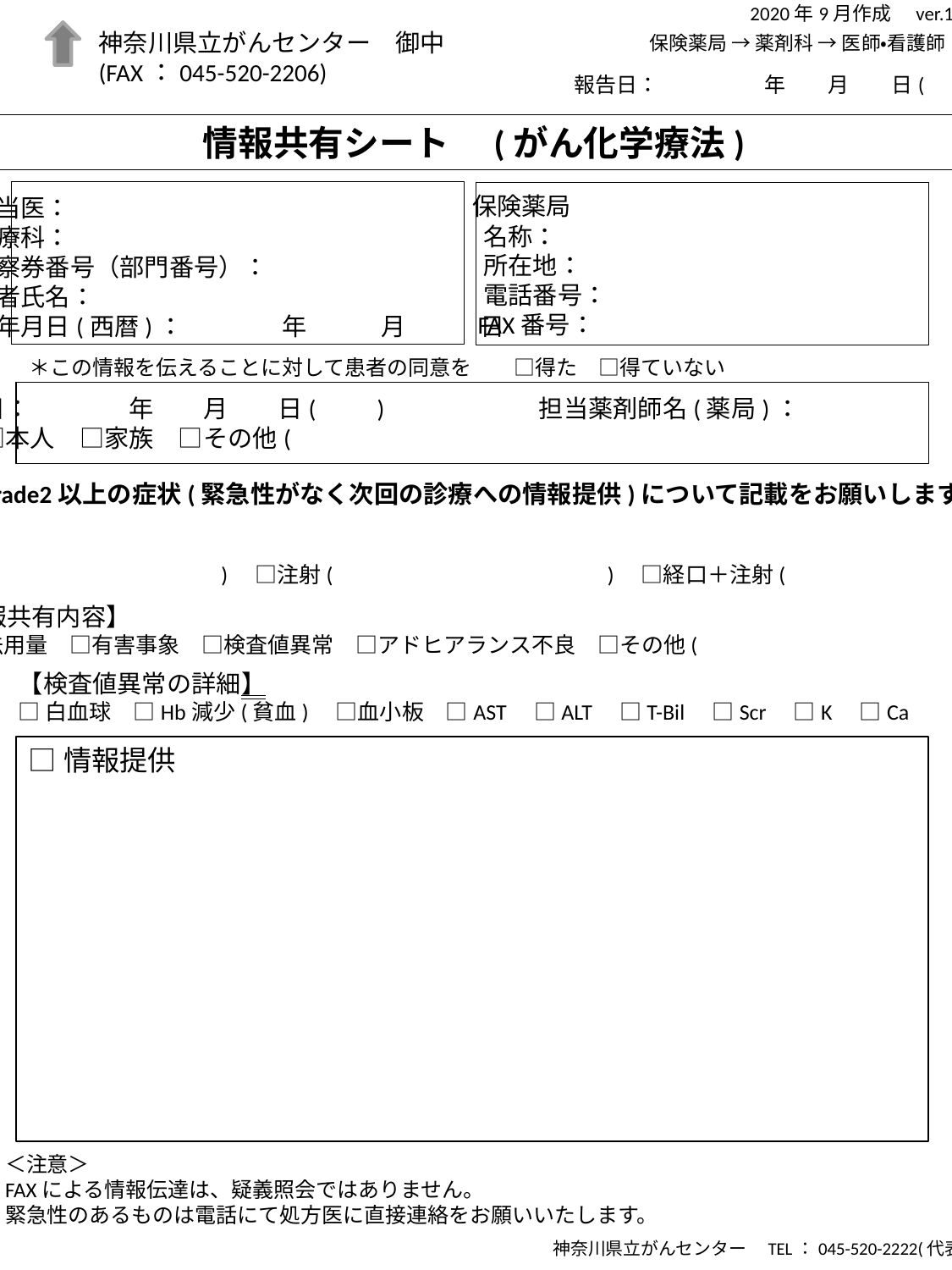

2020年9月作成　ver.1
神奈川県立がんセンター　御中
(FAX：045-520-2206)
保険薬局 → 薬剤科 → 医師・看護師

報告日：　　　　　年　　月　　日(　　)
　　　　　　情報共有シート　(がん化学療法)

保険薬局
 名称：
 所在地：
 電話番号：
 FAX番号：
担当医：
診療科：
診察券番号（部門番号）：
患者氏名：
生年月日(西暦)：　　　　年　　　月　　　日
＊この情報を伝えることに対して患者の同意を　　□得た　□得ていない

聞き取り日：　　　　年　　月　　日(　　)　　　　　　担当薬剤師名(薬局)：
対応者：□本人　□家族　□その他(　　　　　　　　　　　　　　　　　　　　　　　　　　　　  　　)
Grade2以上の症状(緊急性がなく次回の診療への情報提供)について記載をお願いします。
【レジメン】
□経口(　　　　　　　　　　　　　)　□注射(　　　　　　　　　　　　)　□経口＋注射(　　　　　　　　　  　　　　　)
【情報共有内容】
□用法用量　□有害事象　□検査値異常　□アドヒアランス不良　□その他(　　　　　　　　　　　　　　)
【検査値異常の詳細】
□白血球　□Hb減少(貧血)　□血小板　□AST　□ALT　□T-Bil　□Scr　□K　□Ca
□情報提供

＜注意＞
FAXによる情報伝達は、疑義照会ではありません。
緊急性のあるものは電話にて処方医に直接連絡をお願いいたします。
　　　神奈川県立がんセンター　TEL：045-520-2222(代表)